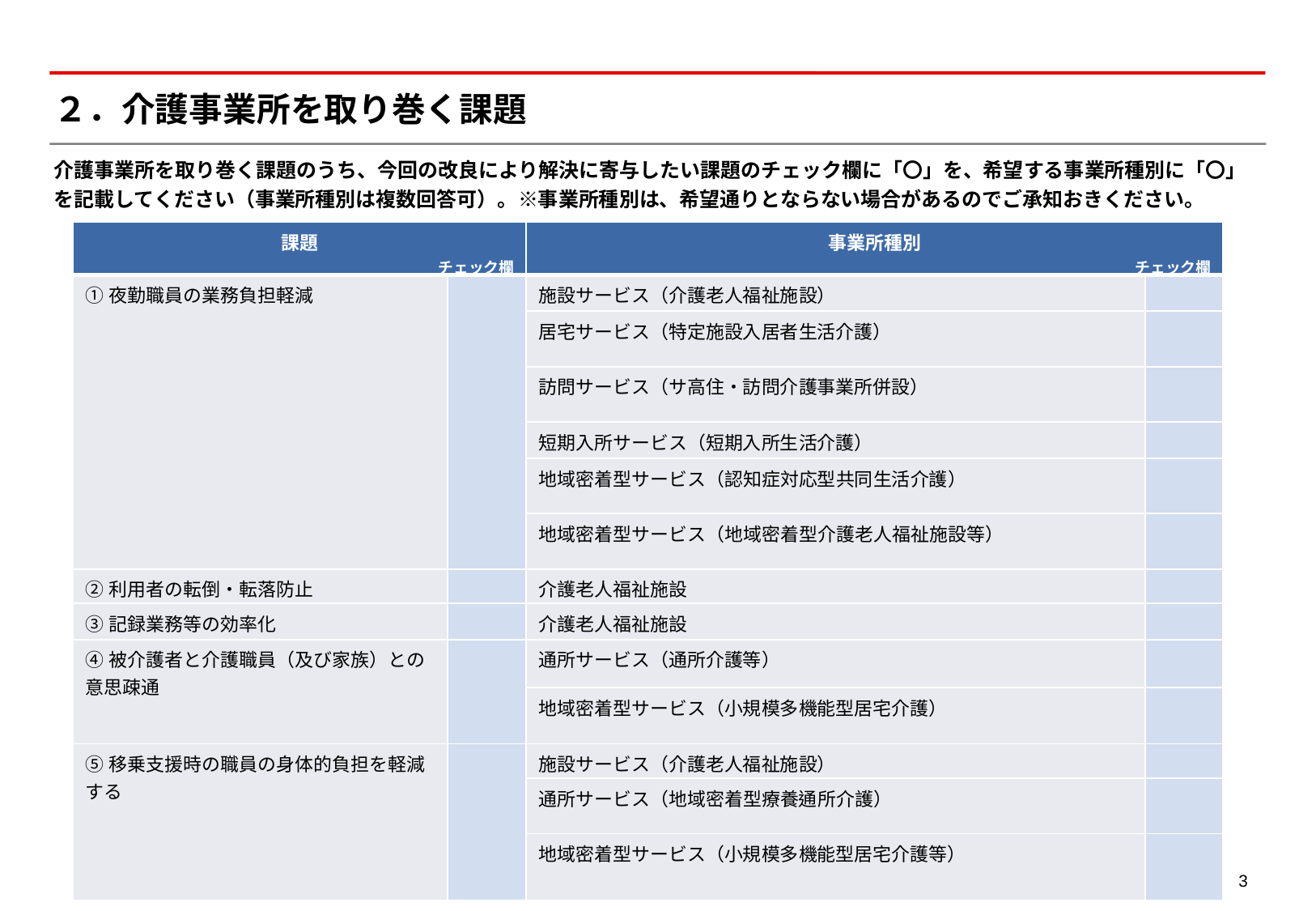

# ２．介護事業所を取り巻く課題
介護事業所を取り巻く課題のうち、今回の改良により解決に寄与したい課題のチェック欄に「〇」を、希望する事業所種別に「〇」を記載してください（事業所種別は複数回答可）。※事業所種別は、希望通りとならない場合があるのでご承知おきください。

| 課題 チェック欄 |  | 事業所種別 チェック欄 |  |
| --- | --- | --- | --- |
| ①夜勤職員の業務負担軽減 |  | 施設サービス（介護老人福祉施設） |  |
|  |  | 居宅サービス（特定施設入居者生活介護） |  |
|  |  | 訪問サービス（サ高住・訪問介護事業所併設） |  |
|  |  | 短期入所サービス（短期入所生活介護） |  |
|  |  | 地域密着型サービス（認知症対応型共同生活介護） |  |
|  |  | 地域密着型サービス（地域密着型介護老人福祉施設等） |  |
| ②利用者の転倒・転落防止 |  | 介護老人福祉施設 |  |
| ③記録業務等の効率化 |  | 介護老人福祉施設 |  |
| ④被介護者と介護職員（及び家族）との意思疎通 |  | 通所サービス（通所介護等） |  |
|  |  | 地域密着型サービス（小規模多機能型居宅介護） |  |
| ⑤移乗支援時の職員の身体的負担を軽減する |  | 施設サービス（介護老人福祉施設） |  |
|  |  | 通所サービス（地域密着型療養通所介護） |  |
|  |  | 地域密着型サービス（小規模多機能型居宅介護等） |  |